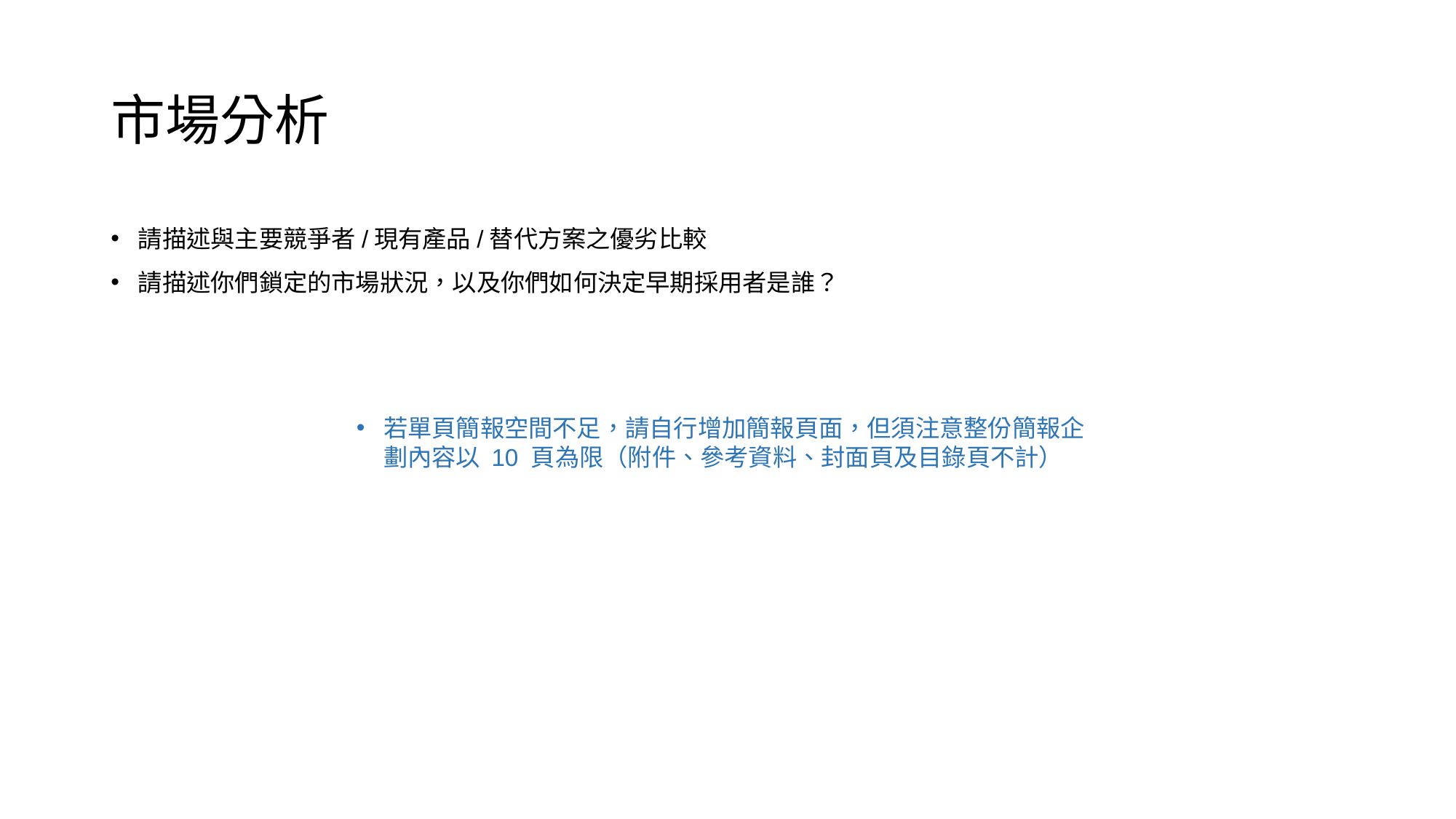

# 市場分析
請描述與主要競爭者/現有產品/替代方案之優劣比較
請描述你們鎖定的市場狀況，以及你們如何決定早期採用者是誰？

若單頁簡報空間不足，請自行增加簡報頁面，但須注意整份簡報企劃內容以 10 頁為限（附件、參考資料、封面頁及目錄頁不計）